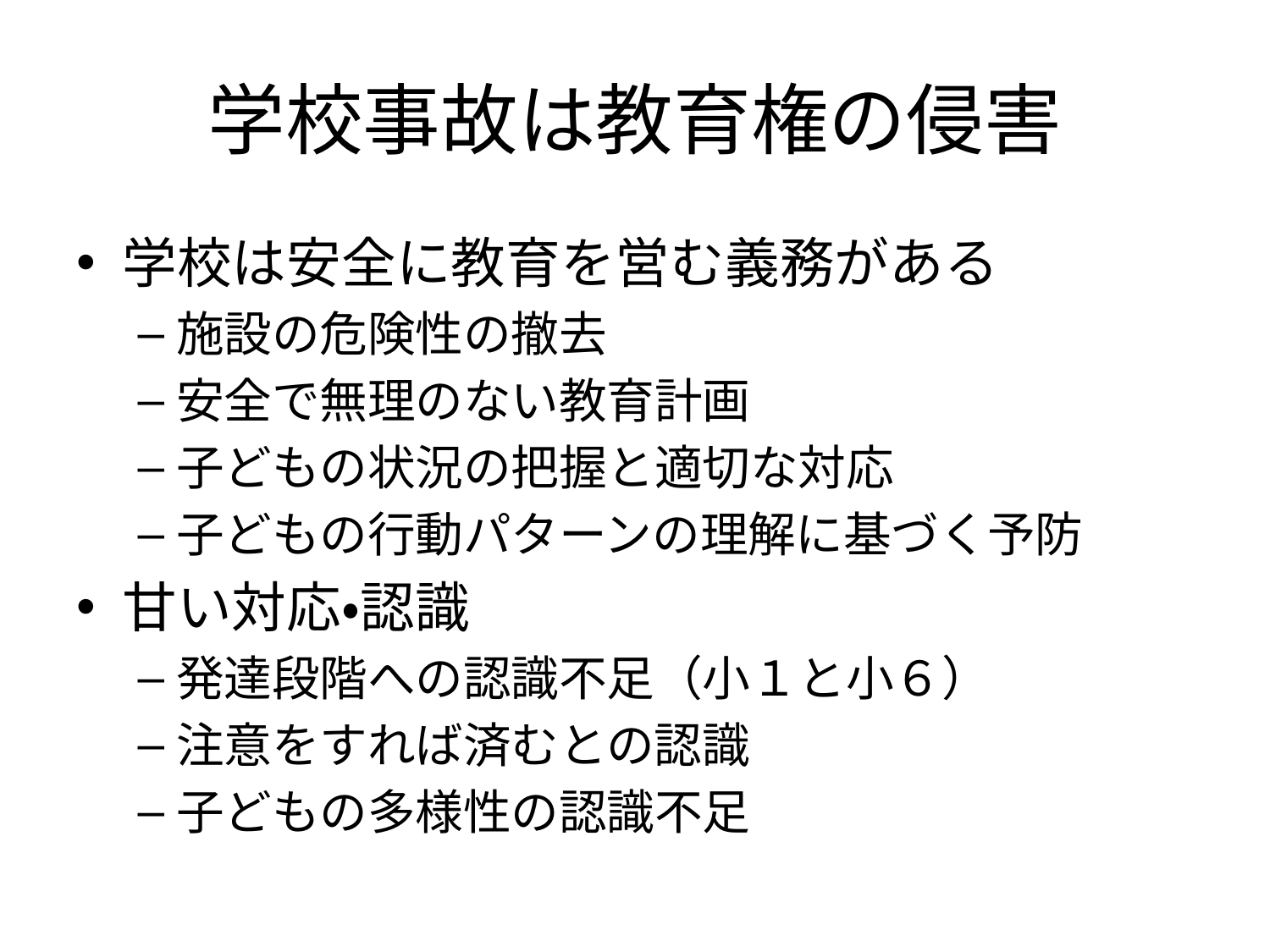

# 学校事故は教育権の侵害
学校は安全に教育を営む義務がある
施設の危険性の撤去
安全で無理のない教育計画
子どもの状況の把握と適切な対応
子どもの行動パターンの理解に基づく予防
甘い対応・認識
発達段階への認識不足（小１と小６）
注意をすれば済むとの認識
子どもの多様性の認識不足